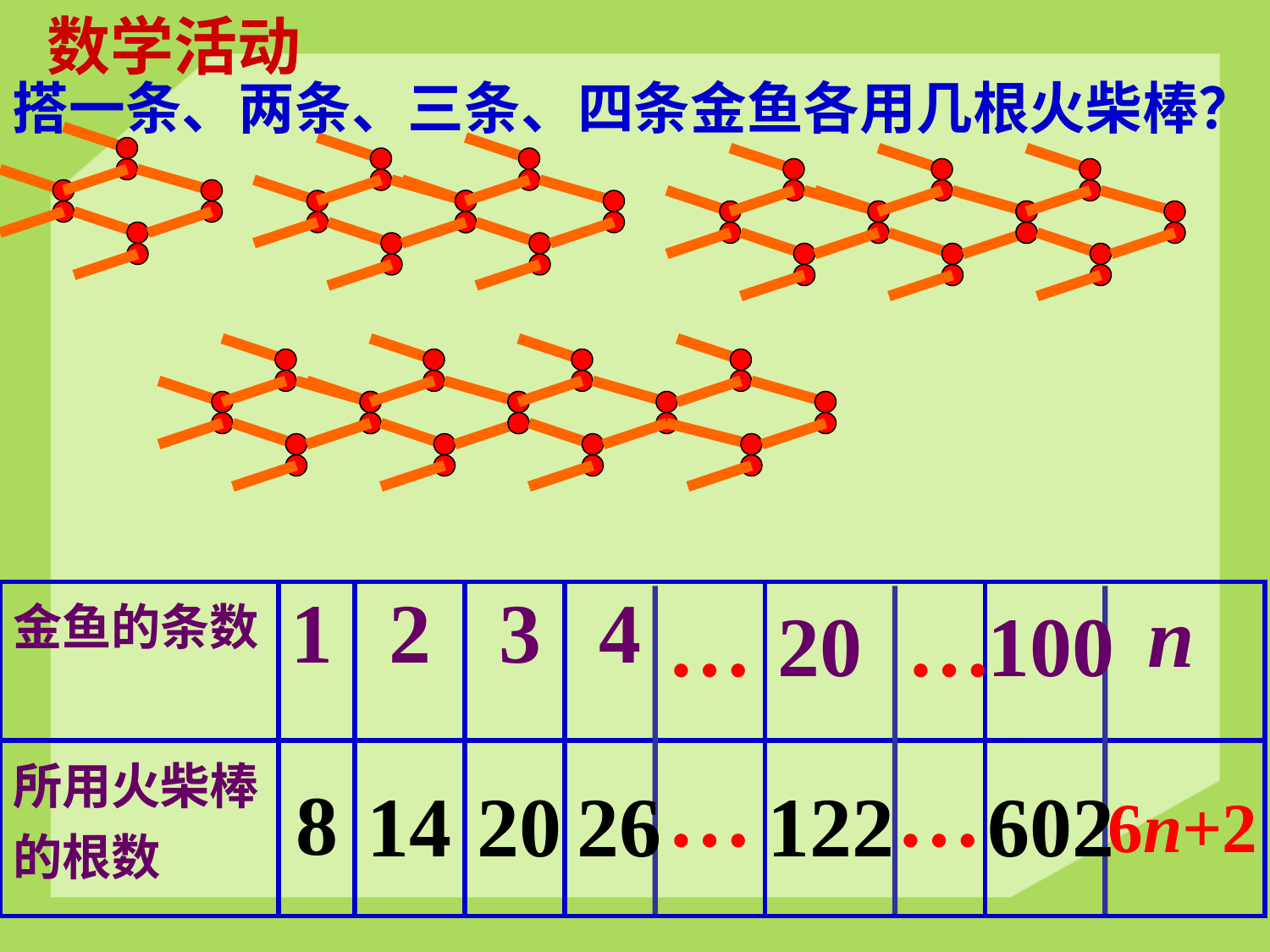

数学活动
搭一条、两条、三条、四条金鱼各用几根火柴棒？

n
| 金鱼的条数 | 1 | 2 | 3 | 4 |  |  |
| --- | --- | --- | --- | --- | --- | --- |
| 所用火柴棒的根数 |  |  |  |  |  |  |
…

20
…

100

…
…
8
14
20
26
122
602
6n+2